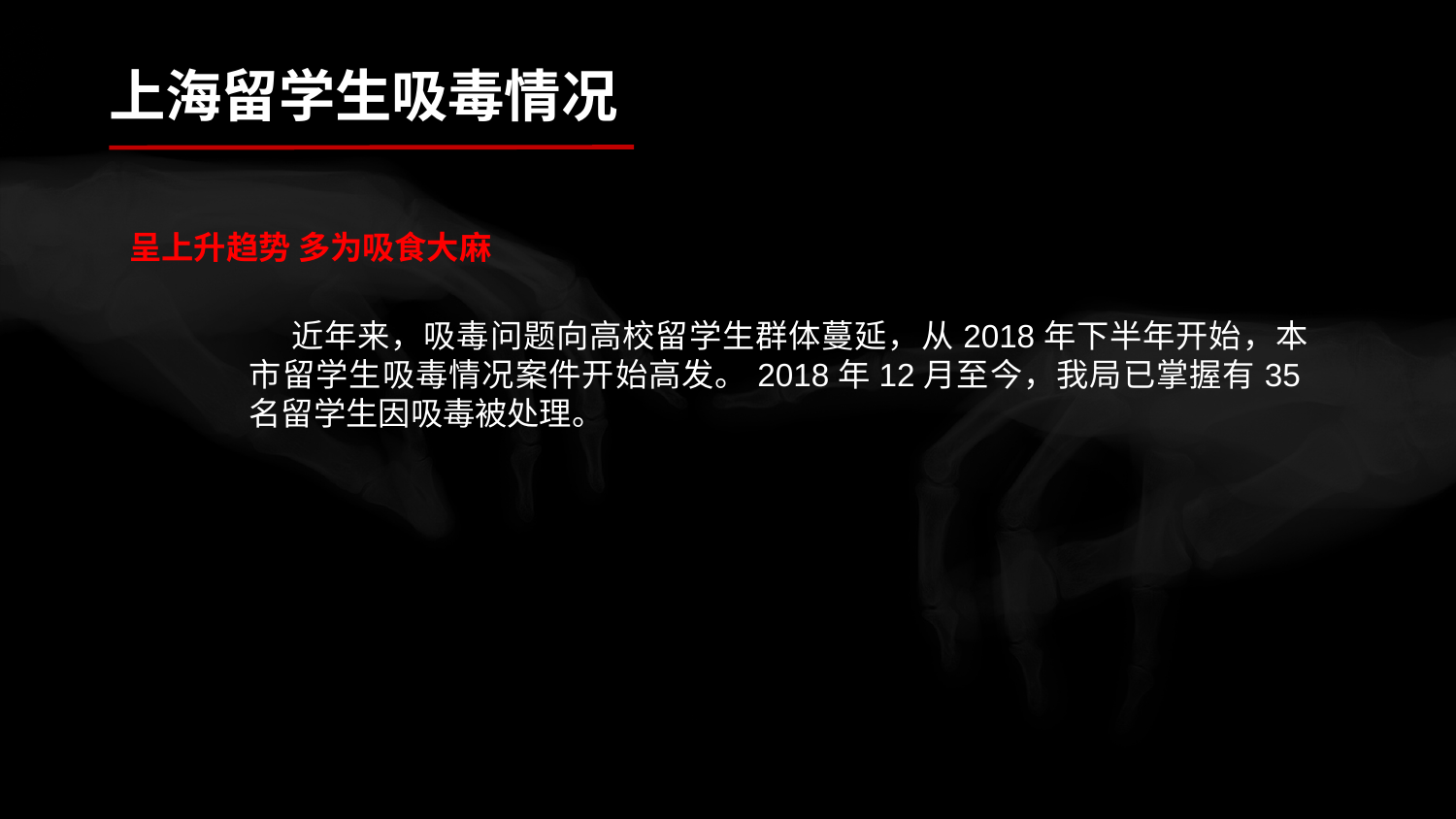

上海留学生吸毒情况
呈上升趋势 多为吸食大麻
    近年来，吸毒问题向高校留学生群体蔓延，从2018年下半年开始，本市留学生吸毒情况案件开始高发。2018年12月至今，我局已掌握有35名留学生因吸毒被处理。